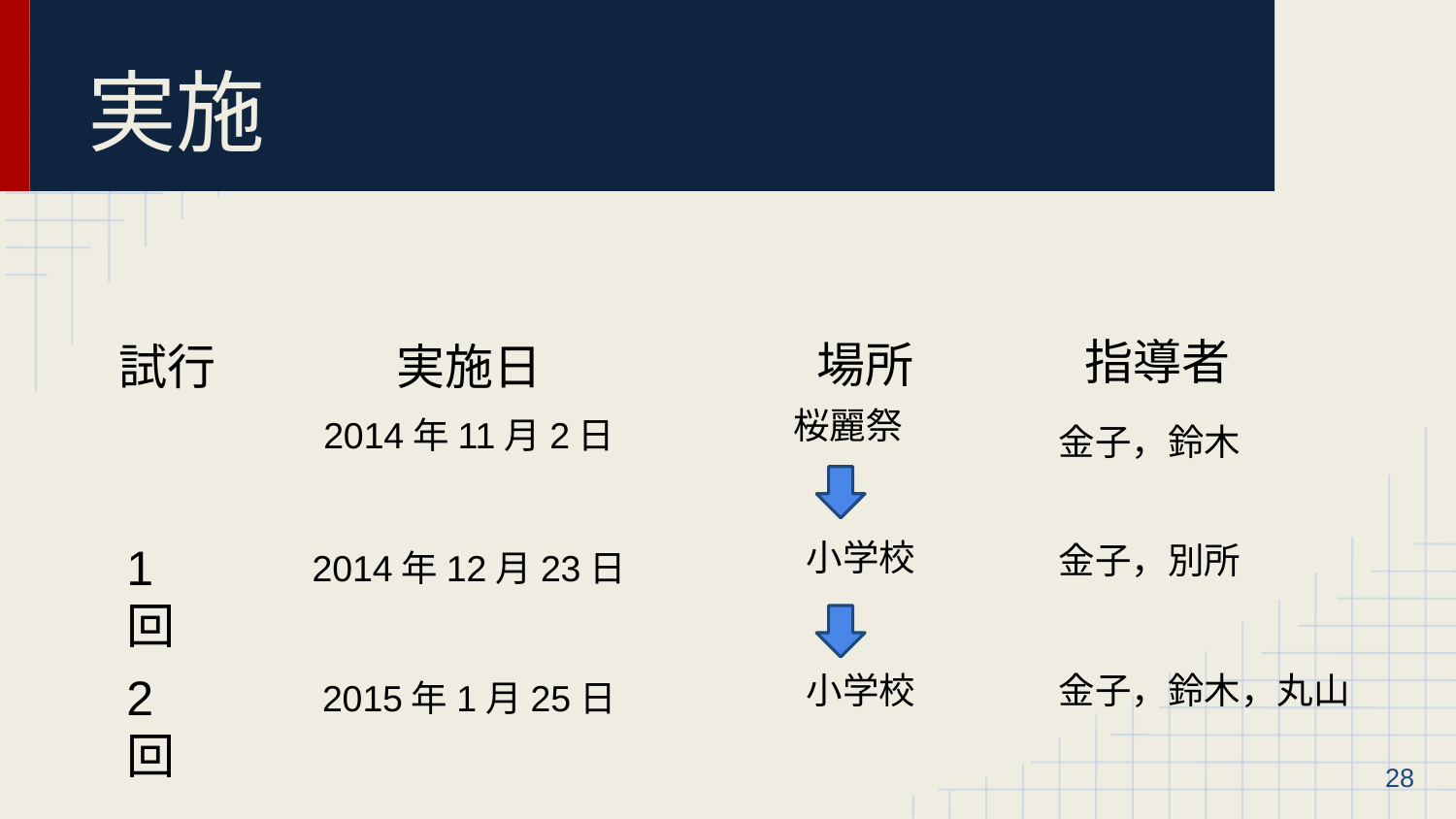

# 実施

指導者
 場所
試行
実施日
桜麗祭
2014年11月2日
金子，鈴木

小学校
1回
金子，別所
2014年12月23日

2回
小学校
金子，鈴木，丸山
2015年1月25日
28